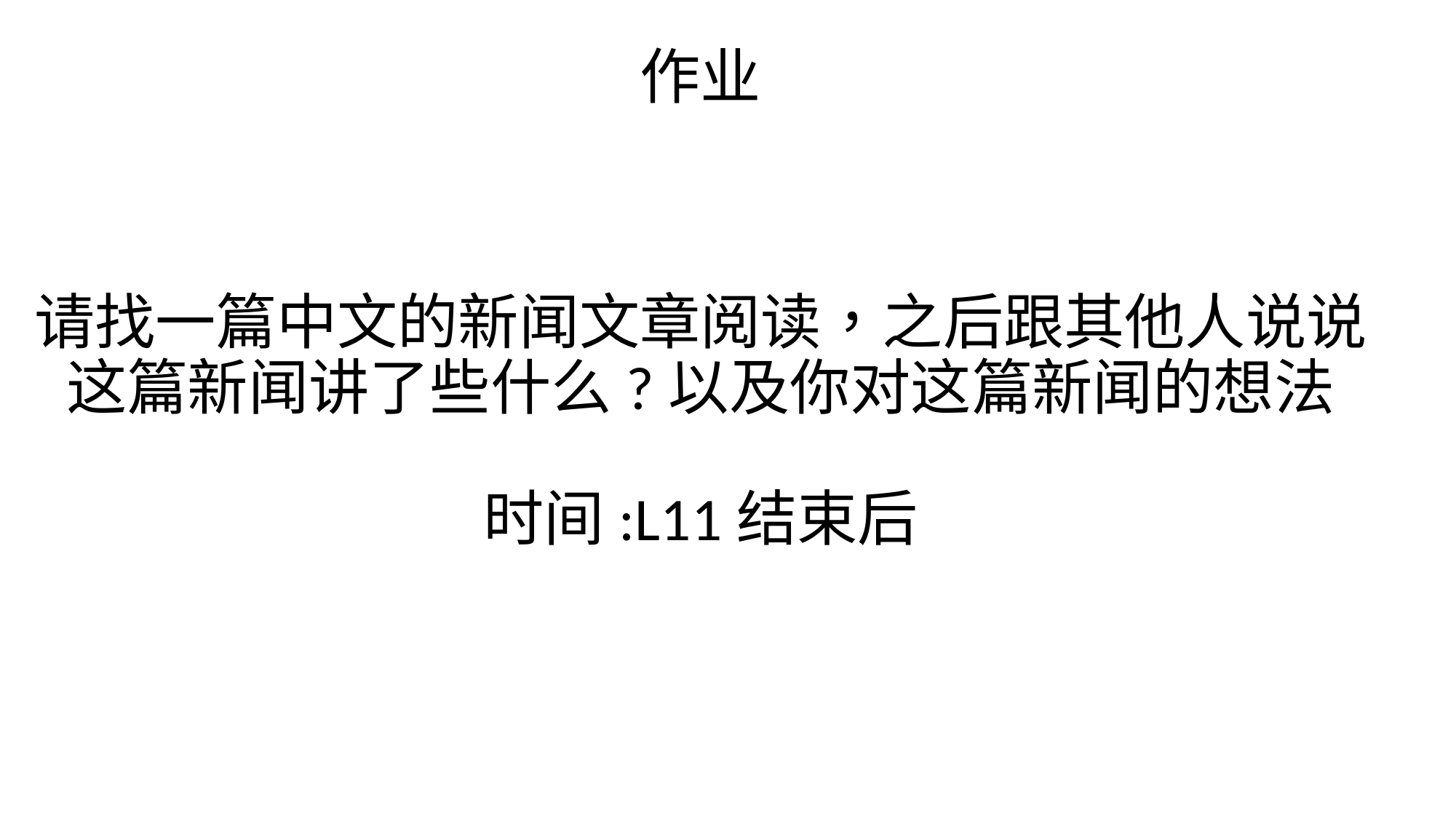

作业
请找一篇中文的新闻文章阅读，之后跟其他人说说这篇新闻讲了些什么?以及你对这篇新闻的想法

时间:L11结束后